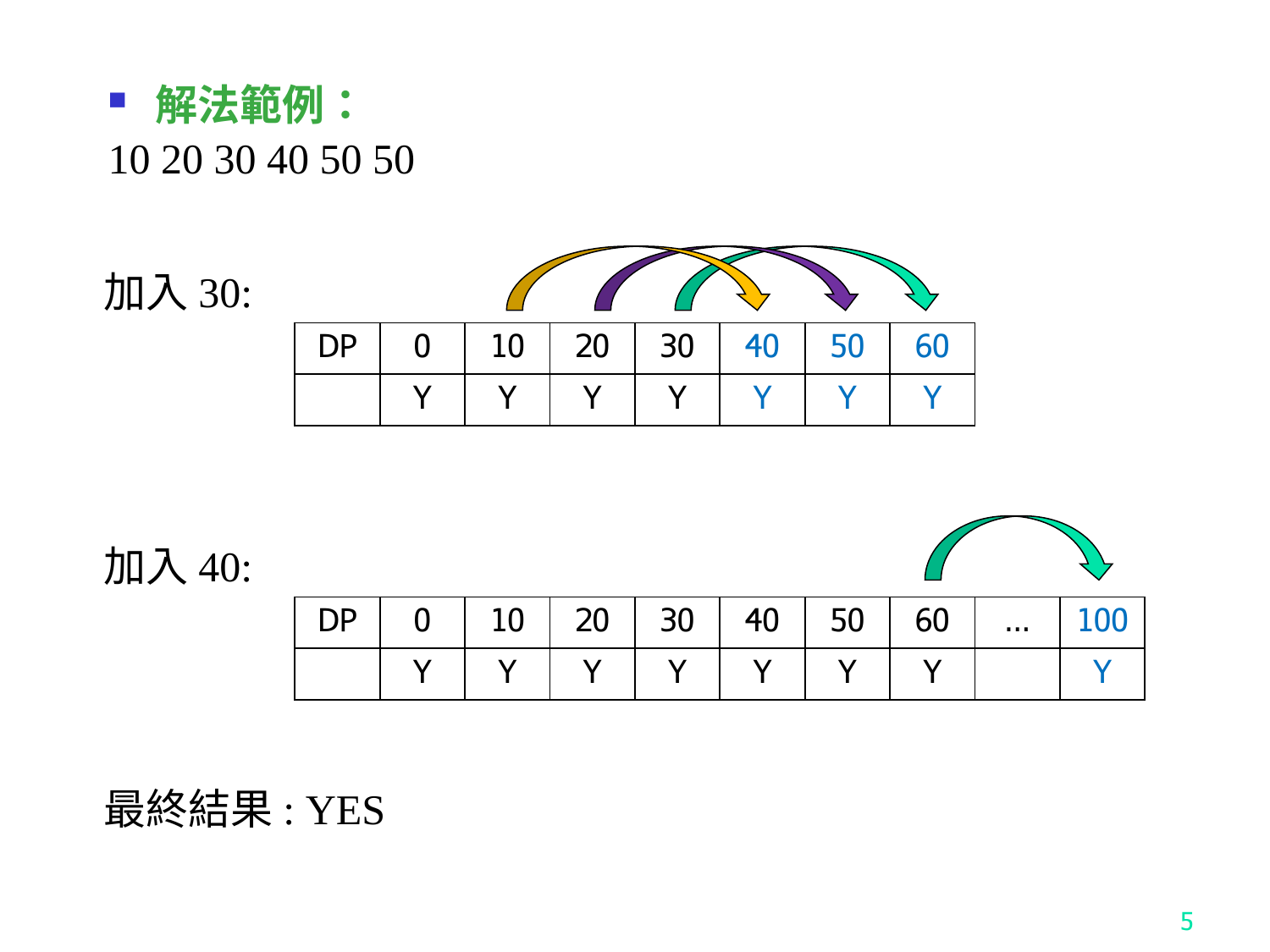

解法範例：
10 20 30 40 50 50

加入30:
| DP | 0 | 10 | 20 | 30 | 40 | 50 | 60 |
| --- | --- | --- | --- | --- | --- | --- | --- |
|  | Y | Y | Y | Y | Y | Y | Y |

加入40:
| DP | 0 | 10 | 20 | 30 | 40 | 50 | 60 | … | 100 |
| --- | --- | --- | --- | --- | --- | --- | --- | --- | --- |
|  | Y | Y | Y | Y | Y | Y | Y |  | Y |
最終結果: YES
5